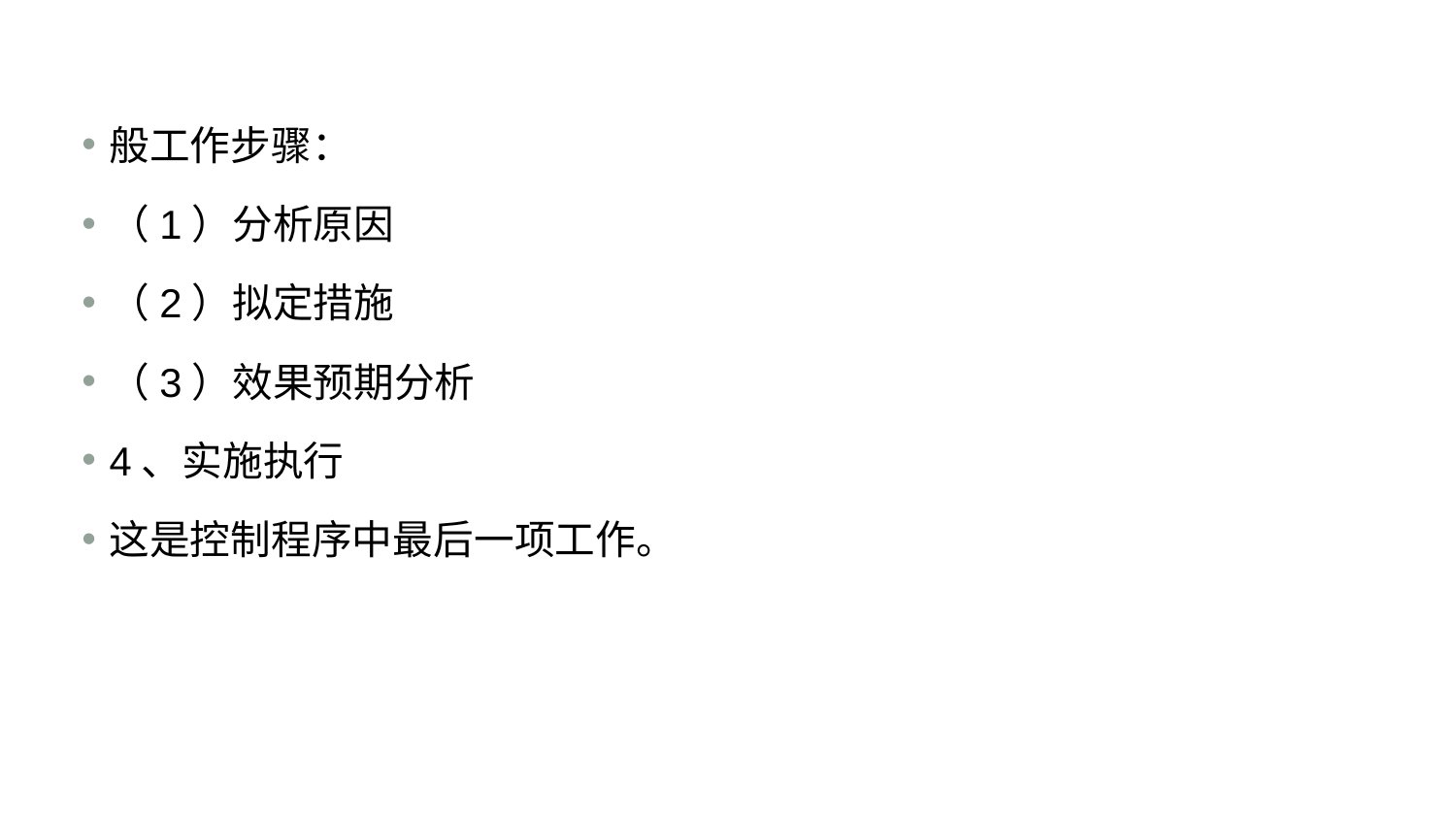

#
般工作步骤：
（1）分析原因
（2）拟定措施
（3）效果预期分析
4、实施执行
这是控制程序中最后一项工作。